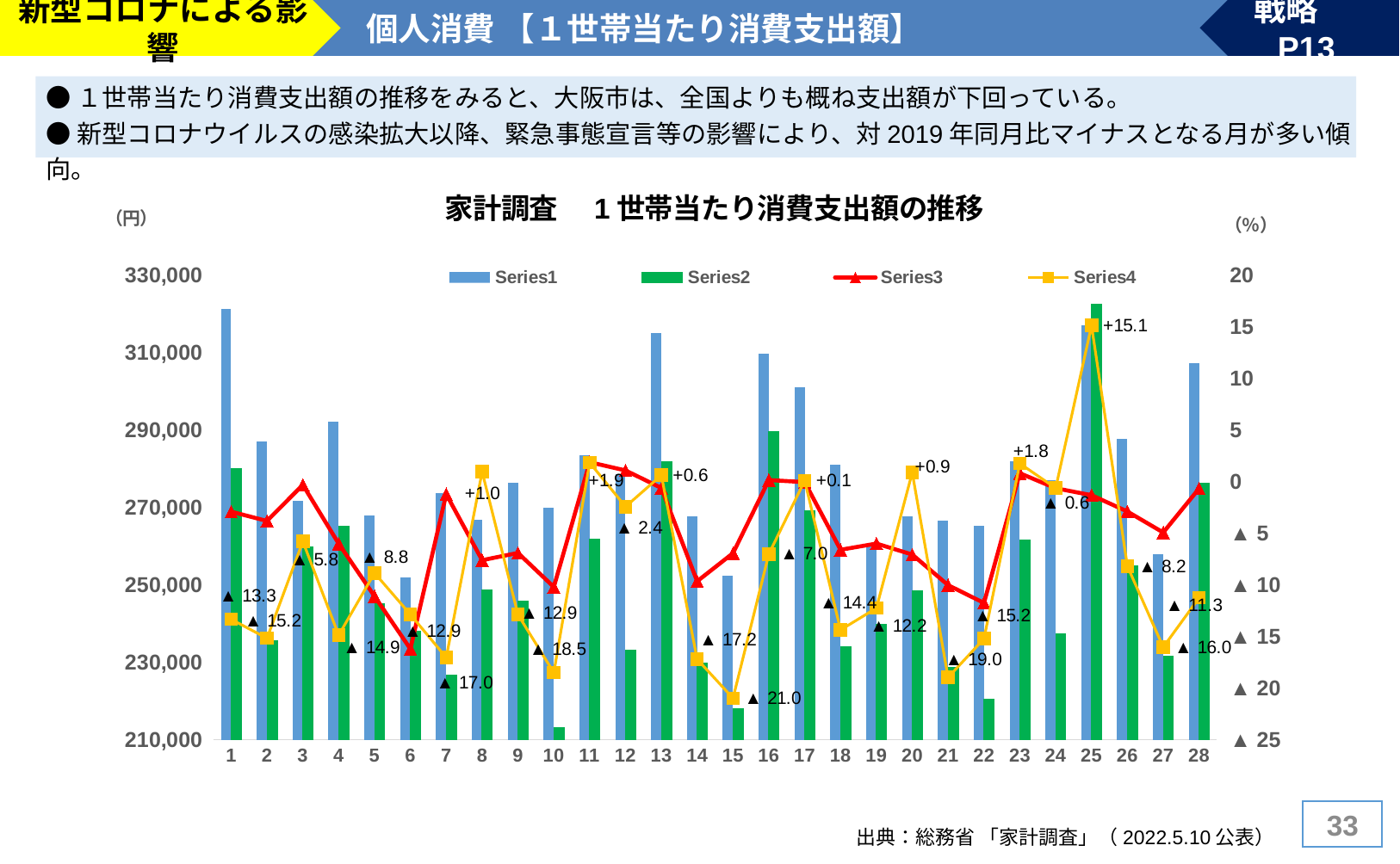

新型コロナによる影響
個人消費 【１世帯当たり消費支出額】
戦略　P13
●１世帯当たり消費支出額の推移をみると、大阪市は、全国よりも概ね支出額が下回っている。
●新型コロナウイルスの感染拡大以降、緊急事態宣言等の影響により、対2019年同月比マイナスとなる月が多い傾向。

### Chart: 家計調査　1世帯当たり消費支出額の推移

| Category |  |  |  |  |
|---|---|---|---|---|
33
出典：総務省 「家計調査」（2022.5.10公表）